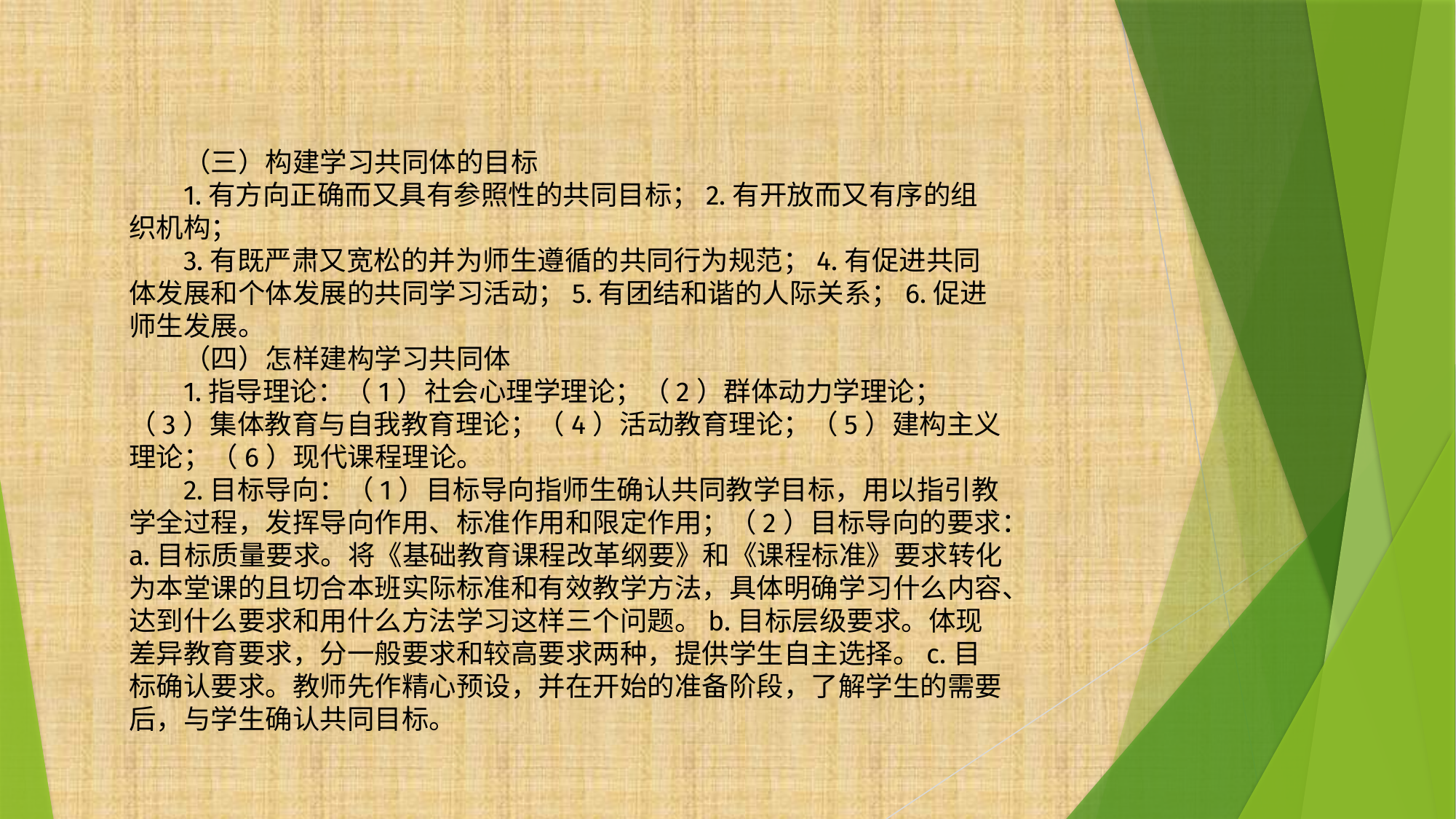

（三）构建学习共同体的目标
1.有方向正确而又具有参照性的共同目标；2.有开放而又有序的组织机构；
3.有既严肃又宽松的并为师生遵循的共同行为规范；4.有促进共同体发展和个体发展的共同学习活动；5.有团结和谐的人际关系；6.促进师生发展。
（四）怎样建构学习共同体
1.指导理论：（1）社会心理学理论；（2）群体动力学理论；（3）集体教育与自我教育理论；（4）活动教育理论；（5）建构主义理论；（6）现代课程理论。
2.目标导向：（1）目标导向指师生确认共同教学目标，用以指引教学全过程，发挥导向作用、标准作用和限定作用；（2）目标导向的要求：a.目标质量要求。将《基础教育课程改革纲要》和《课程标准》要求转化为本堂课的且切合本班实际标准和有效教学方法，具体明确学习什么内容、达到什么要求和用什么方法学习这样三个问题。b.目标层级要求。体现差异教育要求，分一般要求和较高要求两种，提供学生自主选择。c.目标确认要求。教师先作精心预设，并在开始的准备阶段，了解学生的需要后，与学生确认共同目标。